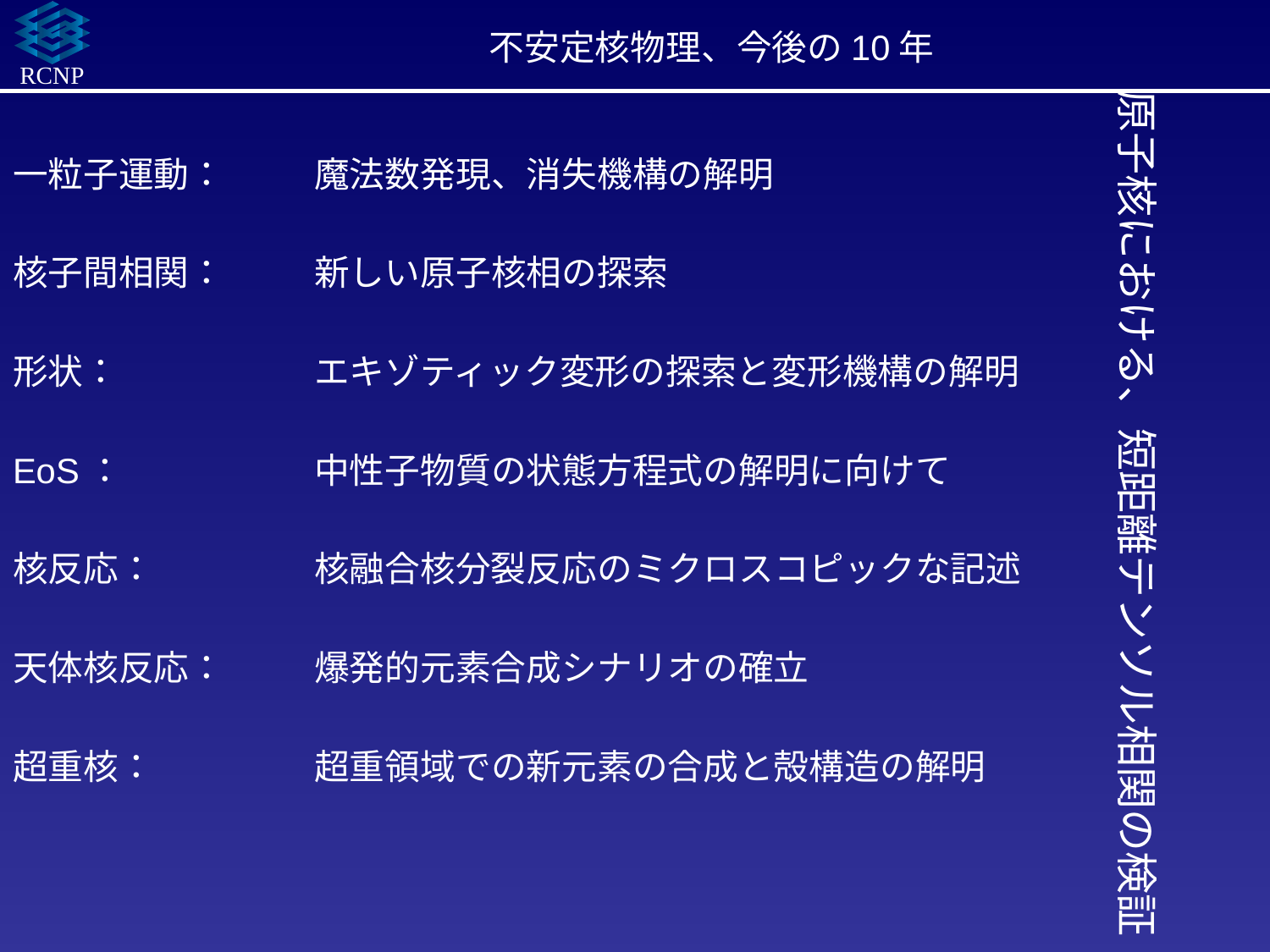

# 不安定核物理、今後の10年
原子核における、短距離テンソル相関の検証
一粒子運動：	魔法数発現、消失機構の解明

核子間相関：	新しい原子核相の探索

形状：		エキゾティック変形の探索と変形機構の解明

EoS：		中性子物質の状態方程式の解明に向けて

核反応：		核融合核分裂反応のミクロスコピックな記述

天体核反応：	爆発的元素合成シナリオの確立

超重核：		超重領域での新元素の合成と殻構造の解明